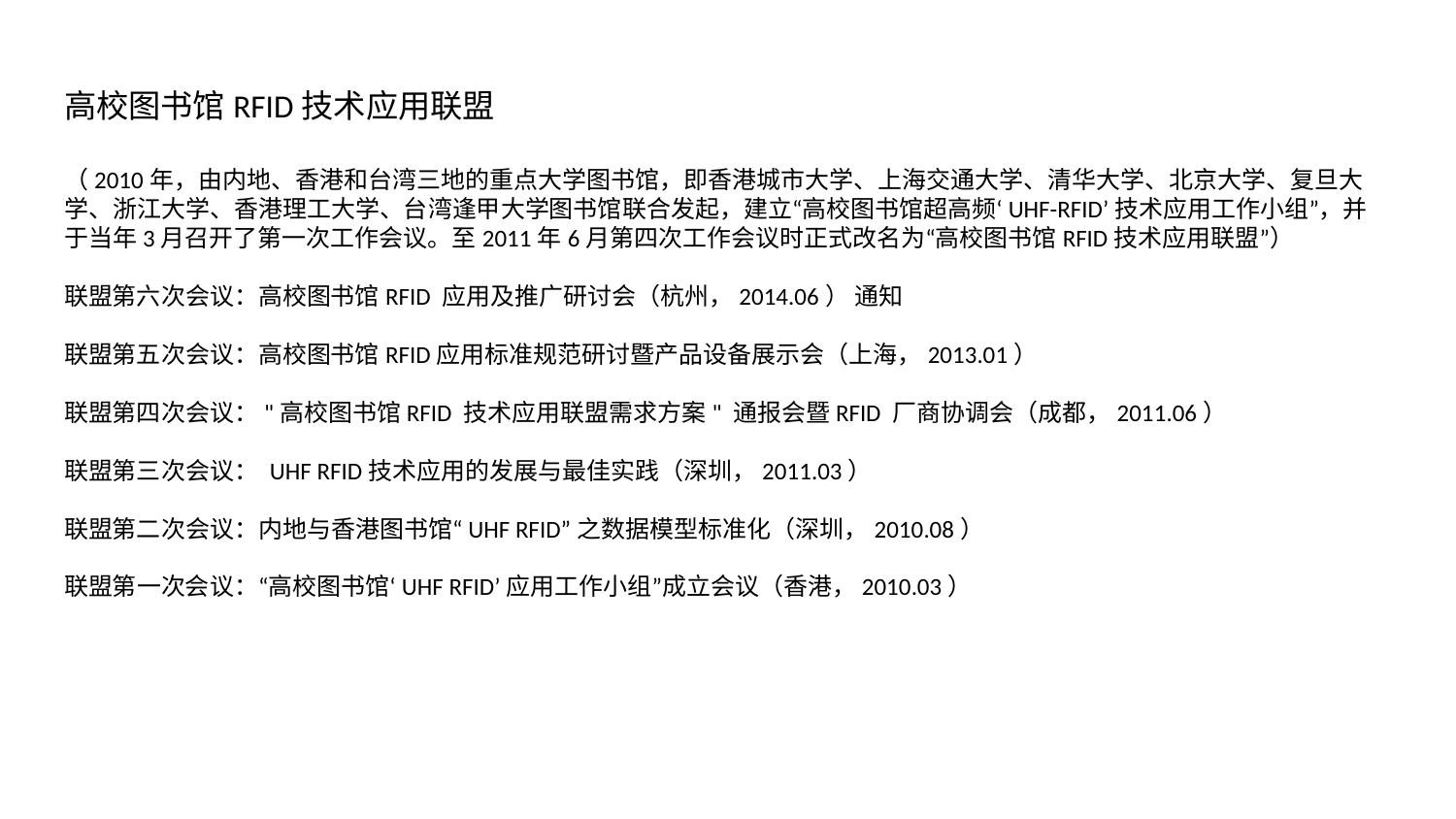

# 高校图书馆RFID技术应用联盟
（2010年，由内地、香港和台湾三地的重点大学图书馆，即香港城市大学、上海交通大学、清华大学、北京大学、复旦大学、浙江大学、香港理工大学、台湾逢甲大学图书馆联合发起，建立“高校图书馆超高频‘UHF-RFID’技术应用工作小组”，并于当年3月召开了第一次工作会议。至2011年6月第四次工作会议时正式改名为“高校图书馆RFID技术应用联盟”）

联盟第六次会议：高校图书馆RFID 应用及推广研讨会（杭州，2014.06） 通知

联盟第五次会议：高校图书馆RFID应用标准规范研讨暨产品设备展示会（上海，2013.01）

联盟第四次会议："高校图书馆RFID 技术应用联盟需求方案" 通报会暨RFID 厂商协调会（成都，2011.06）

联盟第三次会议： UHF RFID技术应用的发展与最佳实践（深圳，2011.03）

联盟第二次会议：内地与香港图书馆“UHF RFID”之数据模型标准化（深圳，2010.08）

联盟第一次会议：“高校图书馆‘UHF RFID’应用工作小组”成立会议（香港，2010.03）